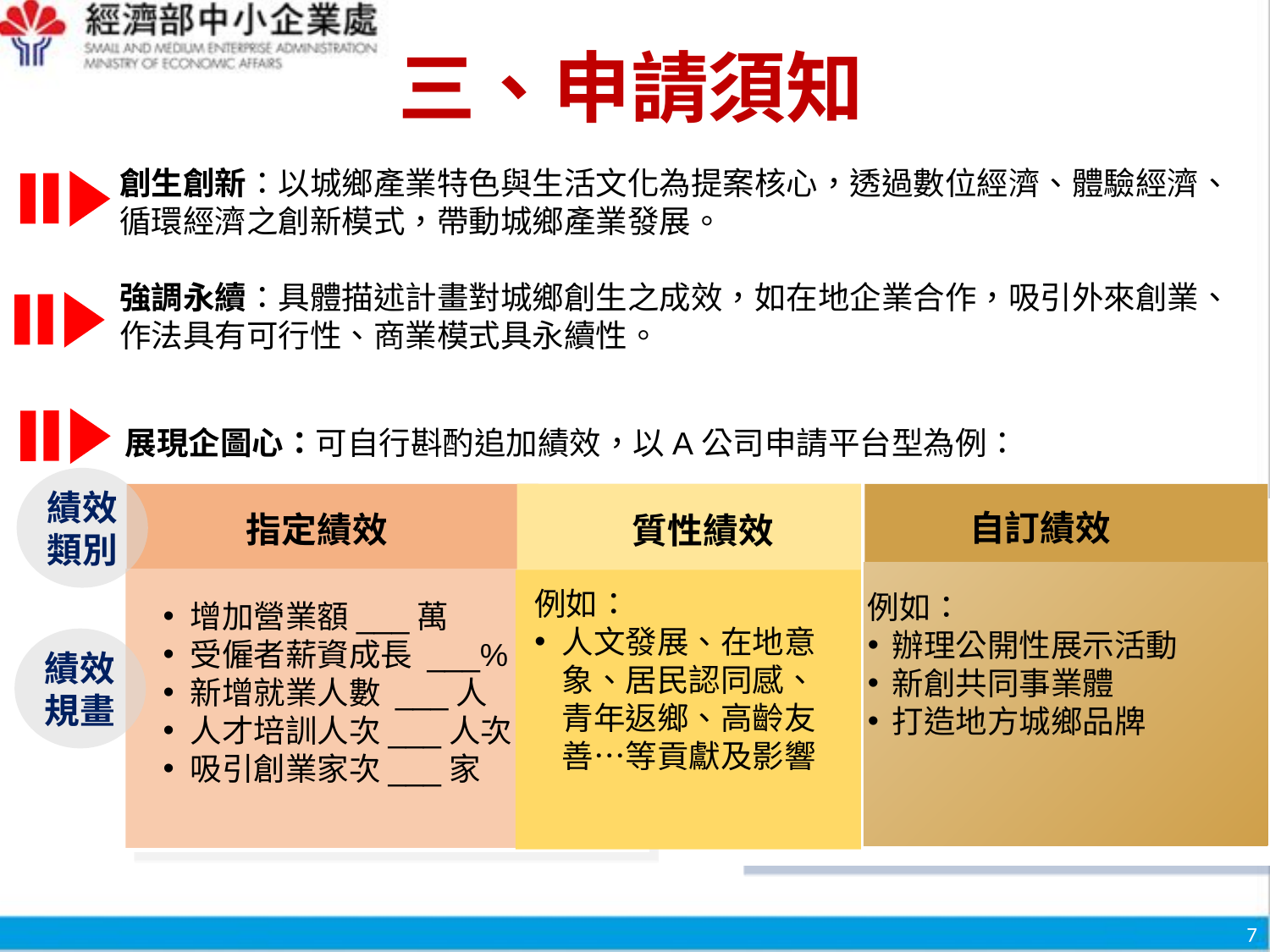

三、申請須知
創生創新：以城鄉產業特色與生活文化為提案核心，透過數位經濟、體驗經濟、循環經濟之創新模式，帶動城鄉產業發展。

強調永續：具體描述計畫對城鄉創生之成效，如在地企業合作，吸引外來創業、作法具有可行性、商業模式具永續性。

展現企圖心：可自行斟酌追加績效，以A公司申請平台型為例：
績效類別

指定績效
增加營業額___萬
受僱者薪資成長 ___%
新增就業人數 ___人
人才培訓人次___人次
吸引創業家次___家

自訂績效
質性績效

例如：
人文發展、在地意象、居民認同感、青年返鄉、高齡友善…等貢獻及影響

例如：
辦理公開性展示活動
新創共同事業體
打造地方城鄉品牌
績效規畫
7